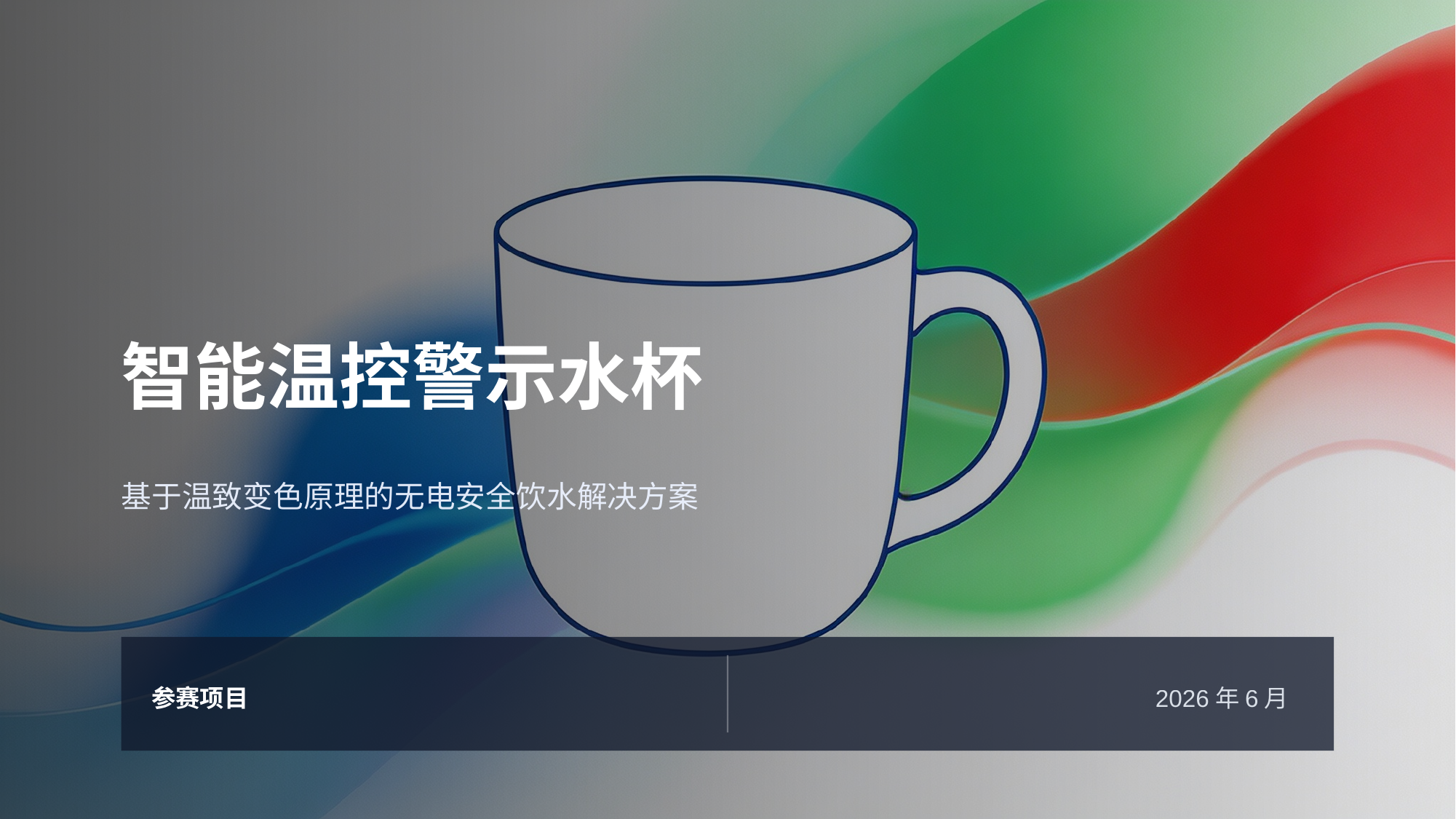

智能温控警示水杯
基于温致变色原理的无电安全饮水解决方案

参赛项目
2026年6月